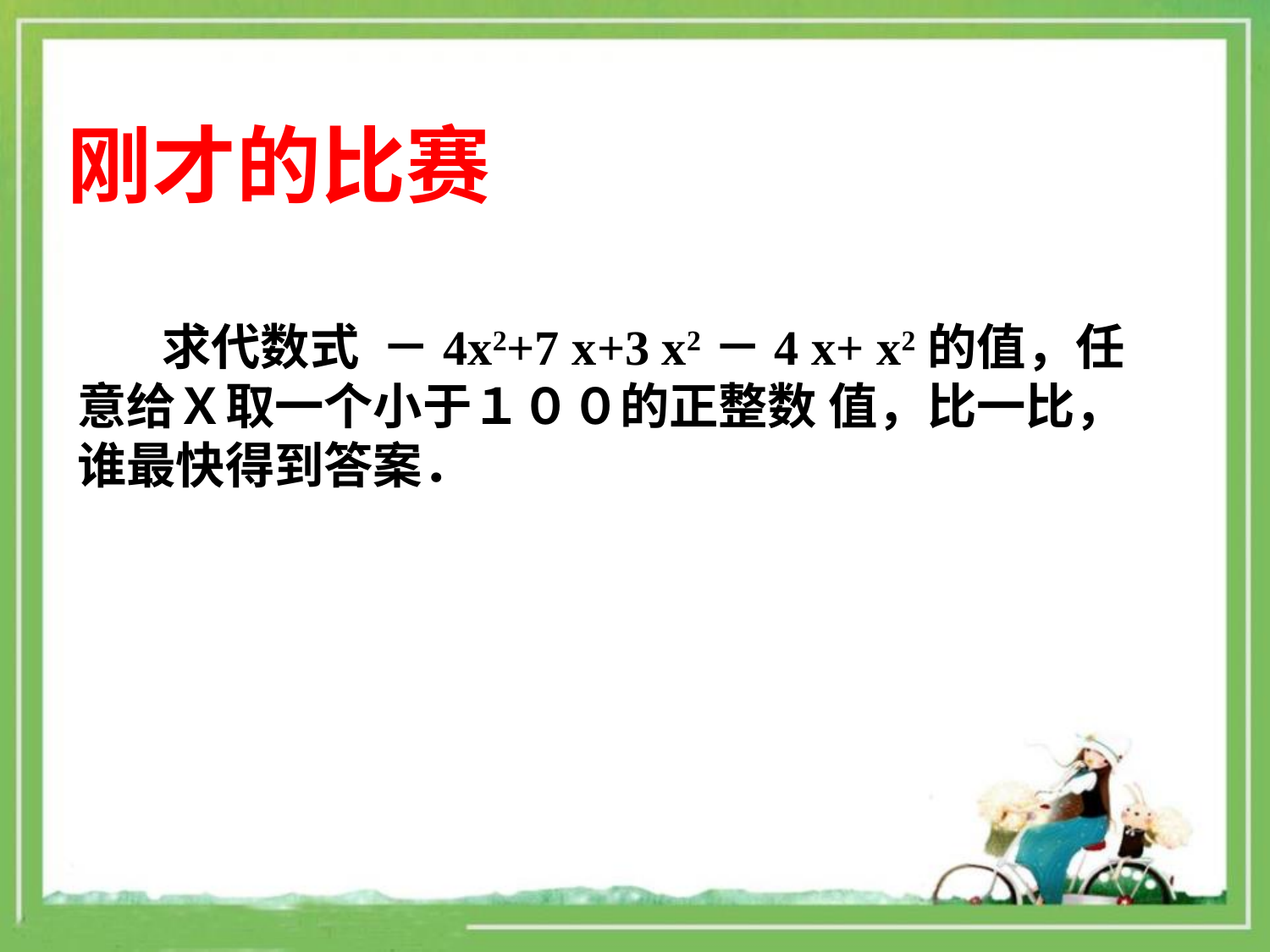

刚才的比赛

求代数式  －4x2+7 x+3 x2－4 x+ x2的值，任意给Ｘ取一个小于１００的正整数 值，比一比，谁最快得到答案．